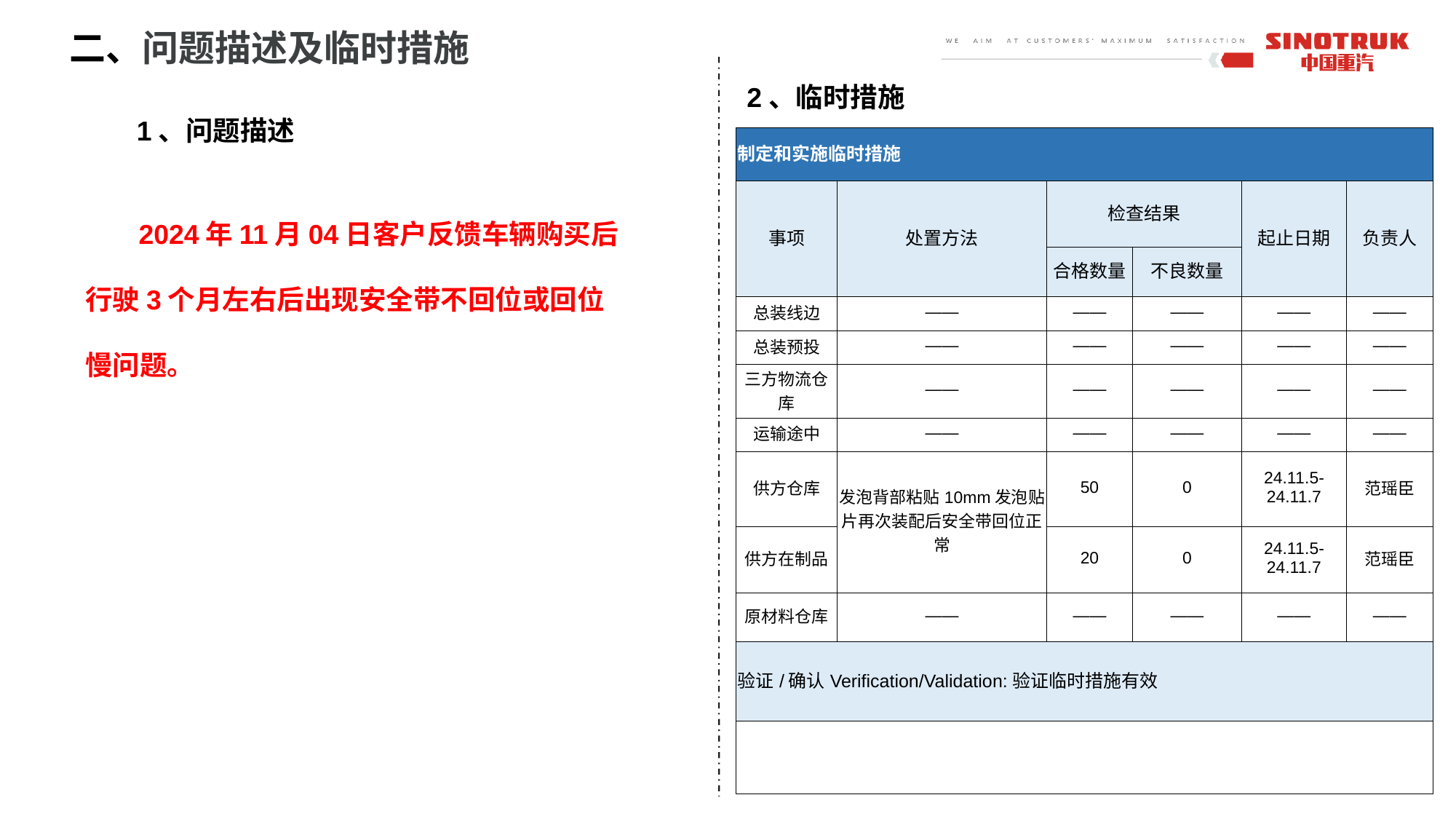

二、问题描述及临时措施

2、临时措施
1、问题描述
| 制定和实施临时措施 |  |  |  |  |  |
| --- | --- | --- | --- | --- | --- |
| 事项 | 处置方法 | 检查结果 |  | 起止日期 | 负责人 |
|  |  | 合格数量 | 不良数量 |  |  |
| 总装线边 | —— | —— | —— | —— | —— |
| 总装预投 | —— | —— | —— | —— | —— |
| 三方物流仓库 | —— | —— | —— | —— | —— |
| 运输途中 | —— | —— | —— | —— | —— |
| 供方仓库 | 发泡背部粘贴10mm发泡贴片再次装配后安全带回位正常 | 50 | 0 | 24.11.5-24.11.7 | 范瑶臣 |
| 供方在制品 |  | 20 | 0 | 24.11.5-24.11.7 | 范瑶臣 |
| 原材料仓库 | —— | —— | —— | —— | —— |
| 验证/确认Verification/Validation:验证临时措施有效 |  |  |  |  |  |
|  |  |  |  |  |  |

       2024年11月04日客户反馈车辆购买后行驶3个月左右后出现安全带不回位或回位慢问题。
4